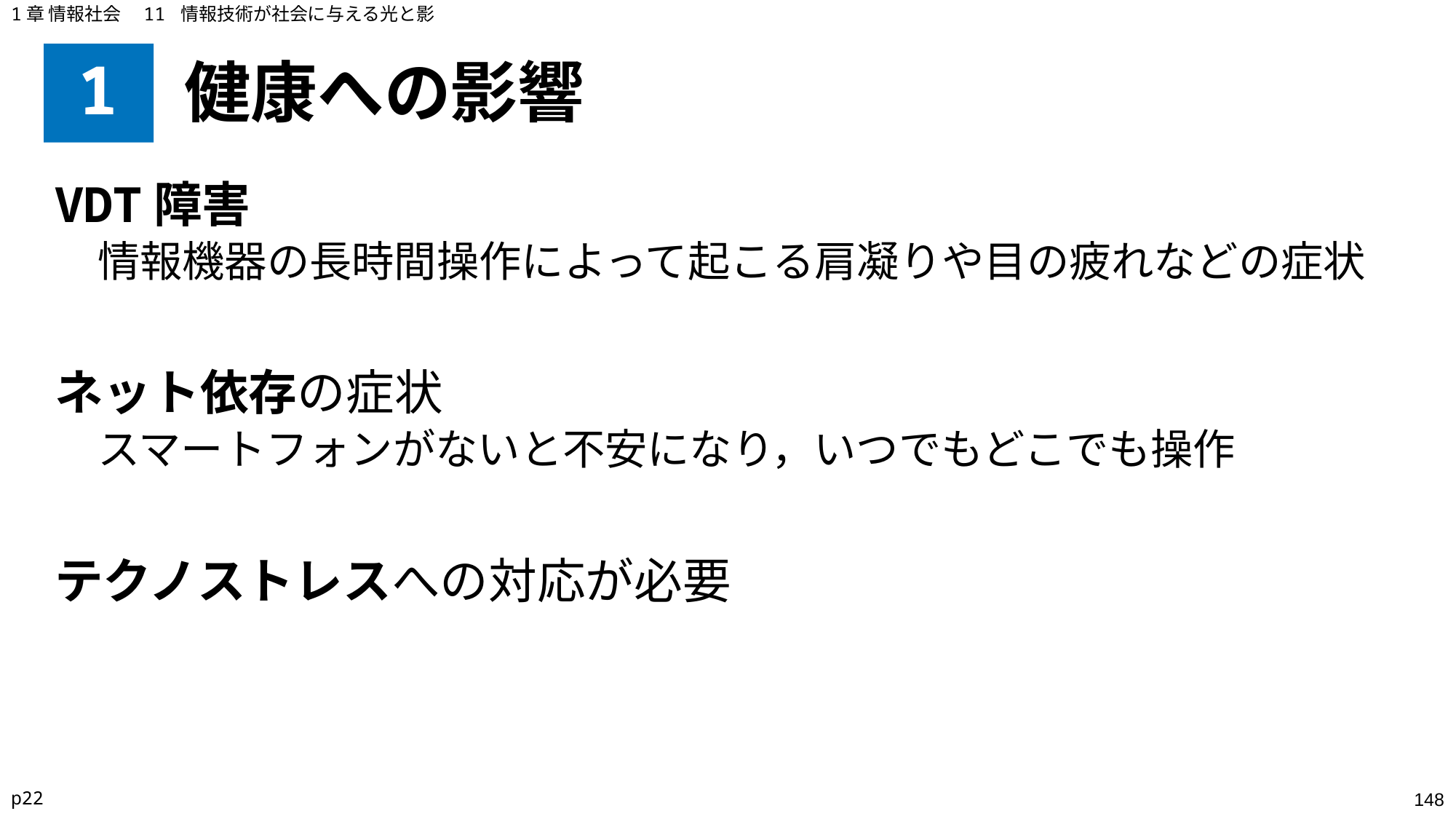

1章 情報社会　11 情報技術が社会に与える光と影

# 1
健康への影響
VDT障害
情報機器の長時間操作によって起こる肩凝りや目の疲れなどの症状

ネット依存の症状
スマートフォンがないと不安になり，いつでもどこでも操作

テクノストレスへの対応が必要
p22
148